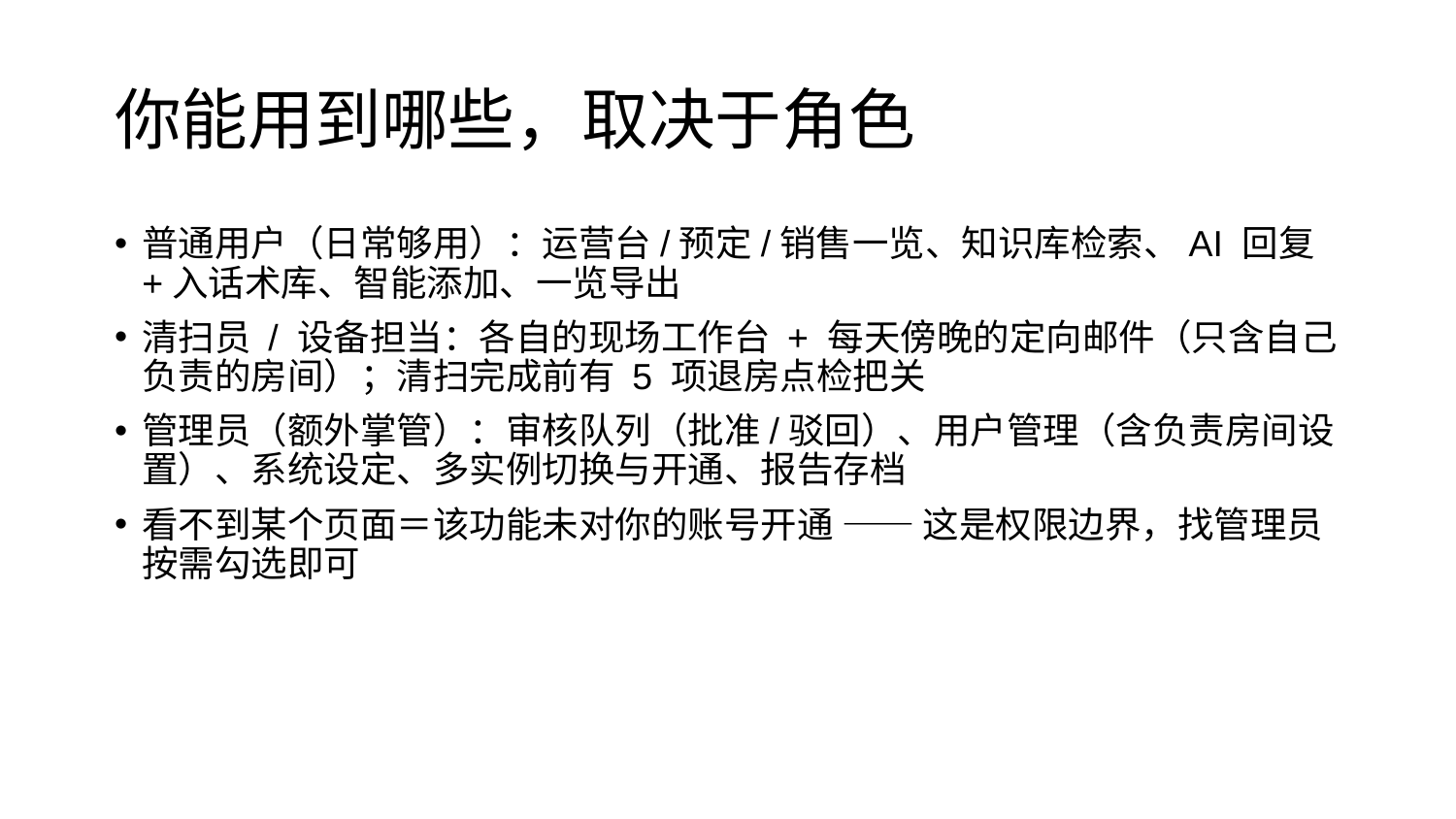

# 你能用到哪些，取决于角色
普通用户（日常够用）：运营台/预定/销售一览、知识库检索、AI 回复+入话术库、智能添加、一览导出
清扫员 / 设备担当：各自的现场工作台 + 每天傍晚的定向邮件（只含自己负责的房间）；清扫完成前有 5 项退房点检把关
管理员（额外掌管）：审核队列（批准/驳回）、用户管理（含负责房间设置）、系统设定、多实例切换与开通、报告存档
看不到某个页面＝该功能未对你的账号开通 —— 这是权限边界，找管理员按需勾选即可